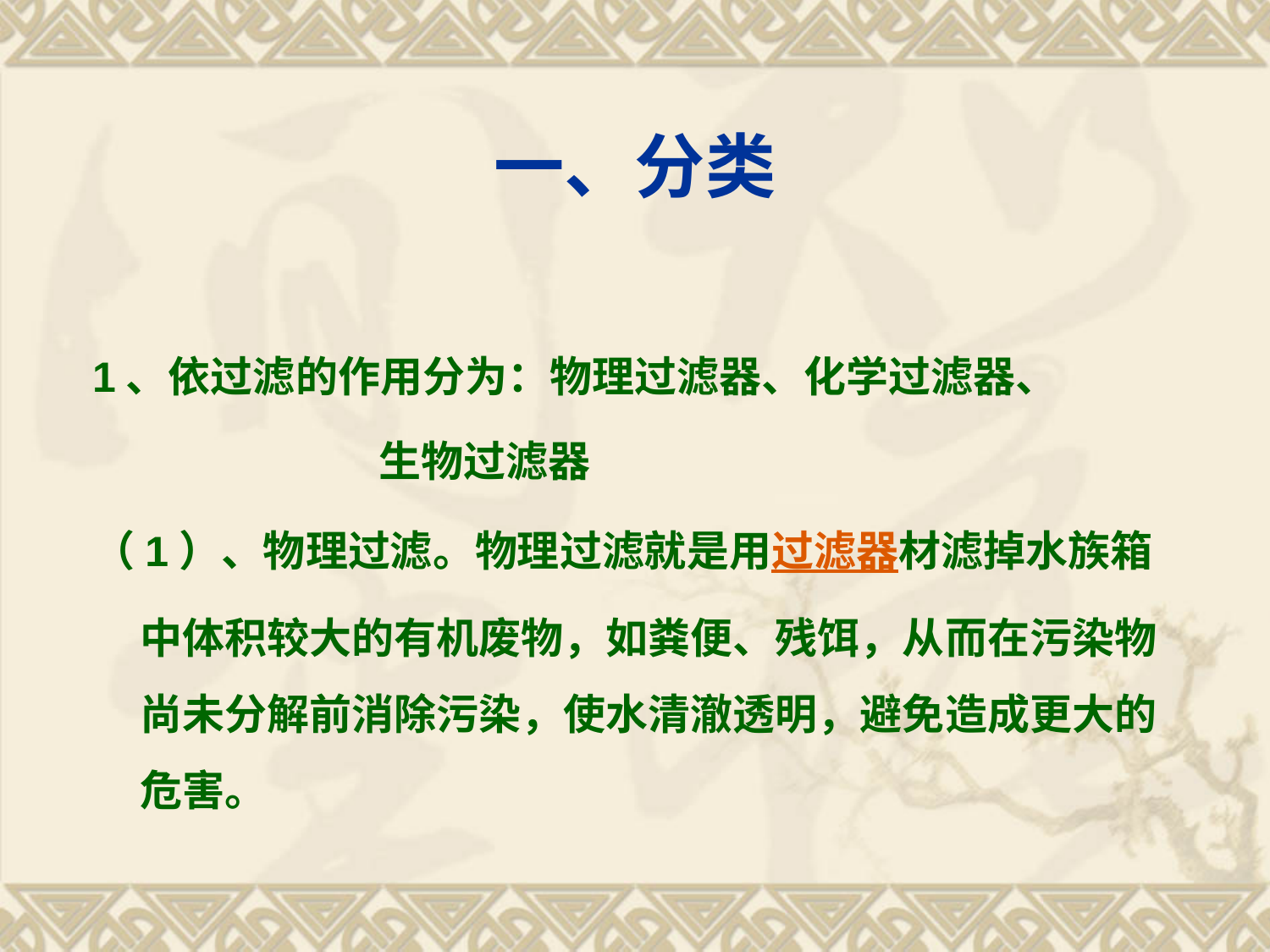

# 一、分类
1、依过滤的作用分为：物理过滤器、化学过滤器、
                             生物过滤器
（1）、物理过滤。物理过滤就是用过滤器材滤掉水族箱中体积较大的有机废物，如粪便、残饵，从而在污染物尚未分解前消除污染，使水清澈透明，避免造成更大的危害。